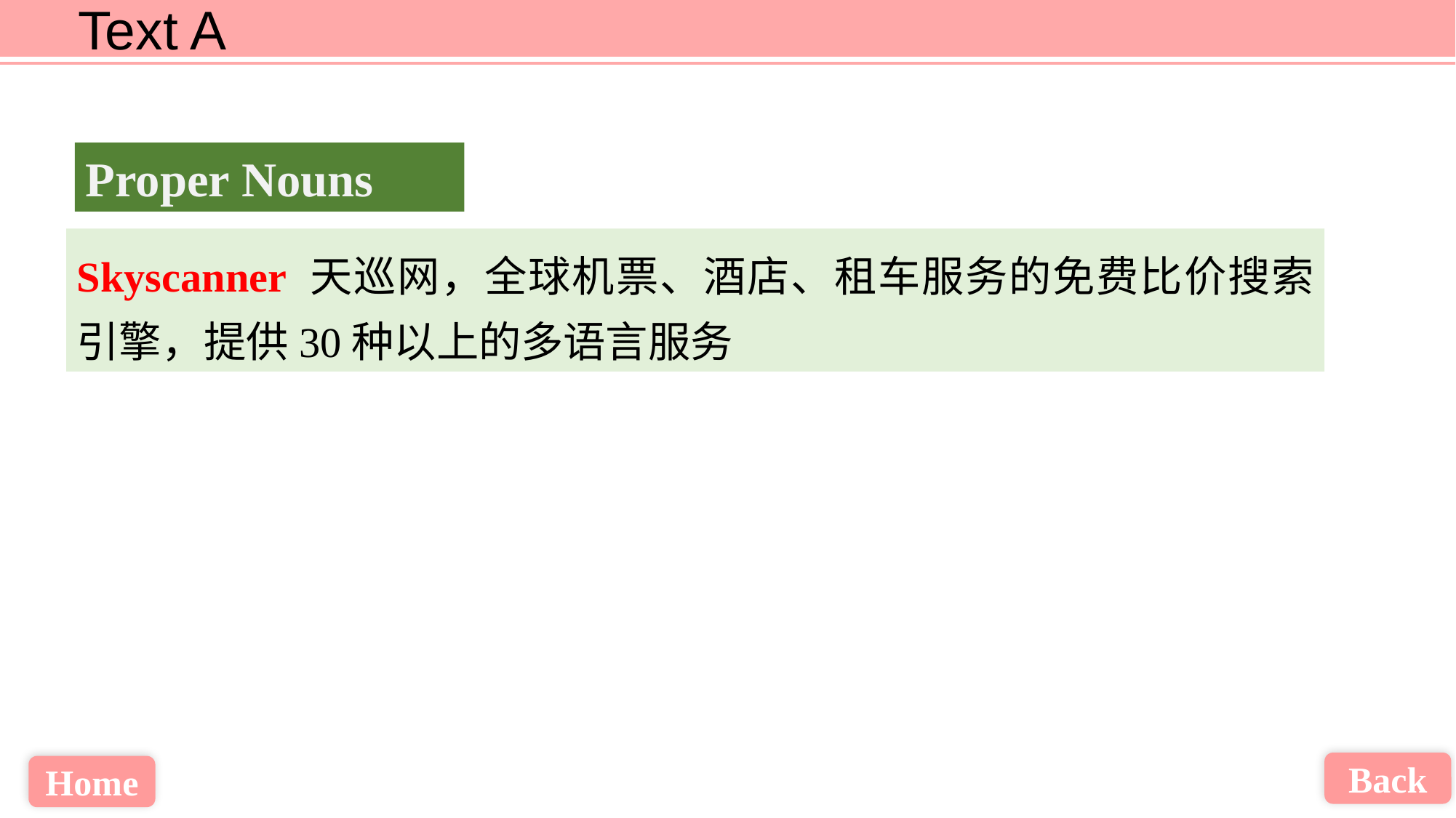

Proper Nouns
Skyscanner 天巡网，全球机票、酒店、租车服务的免费比价搜索引擎，提供30种以上的多语言服务
Back